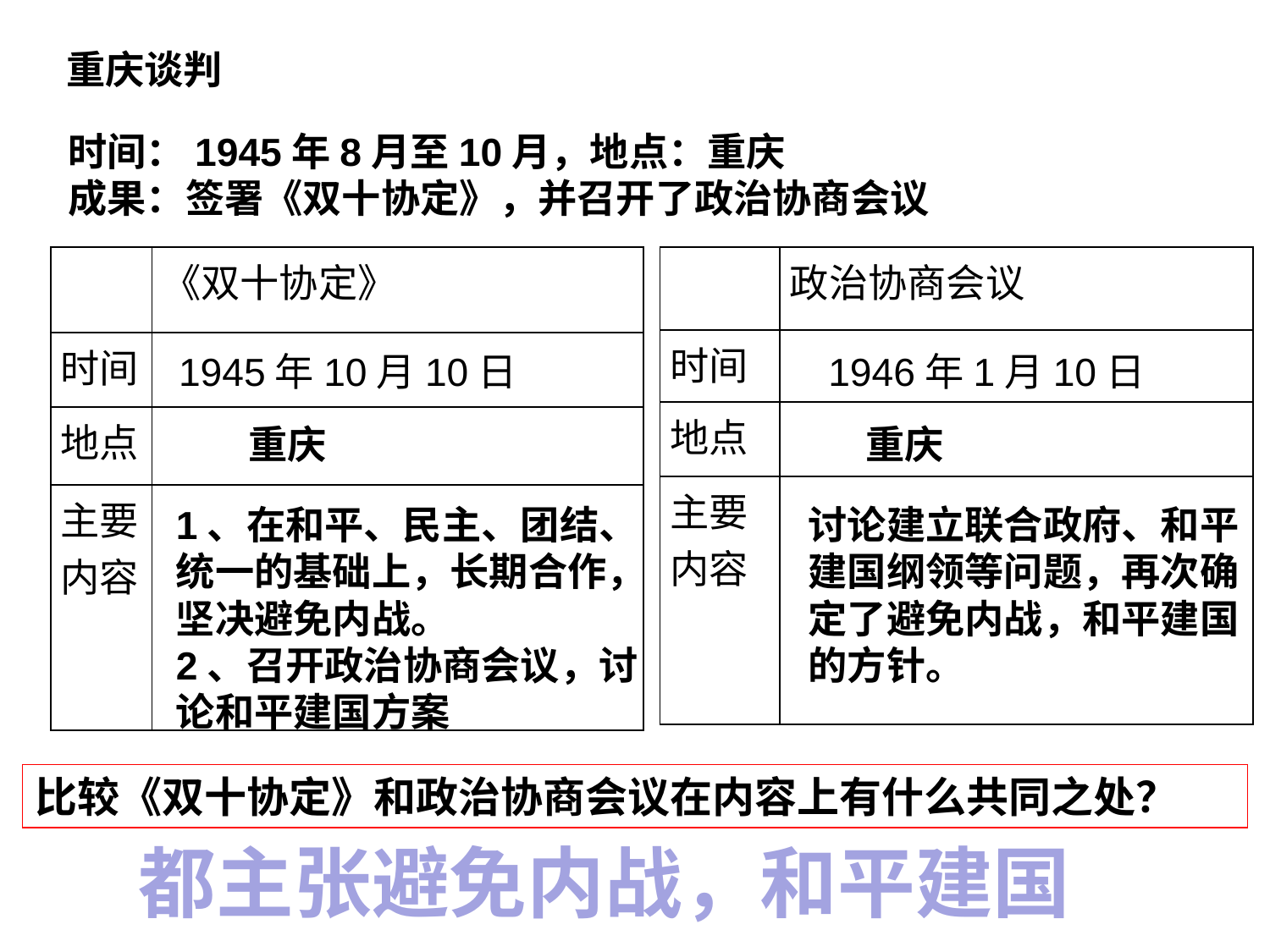

重庆谈判
时间：1945年8月至10月，地点：重庆
成果：签署《双十协定》，并召开了政治协商会议
|  | 《双十协定》 |
| --- | --- |
| 时间 |  |
| 地点 |  |
| 主要内容 |  |
|  | 政治协商会议 |
| --- | --- |
| 时间 |  |
| 地点 |  |
| 主要 内容 |  |
1945年10月10日
1946年1月10日
重庆
重庆
1、在和平、民主、团结、
统一的基础上，长期合作，
坚决避免内战。
2、召开政治协商会议，讨
论和平建国方案
讨论建立联合政府、和平
建国纲领等问题，再次确
定了避免内战，和平建国
的方针。
比较《双十协定》和政治协商会议在内容上有什么共同之处？
都主张避免内战，和平建国